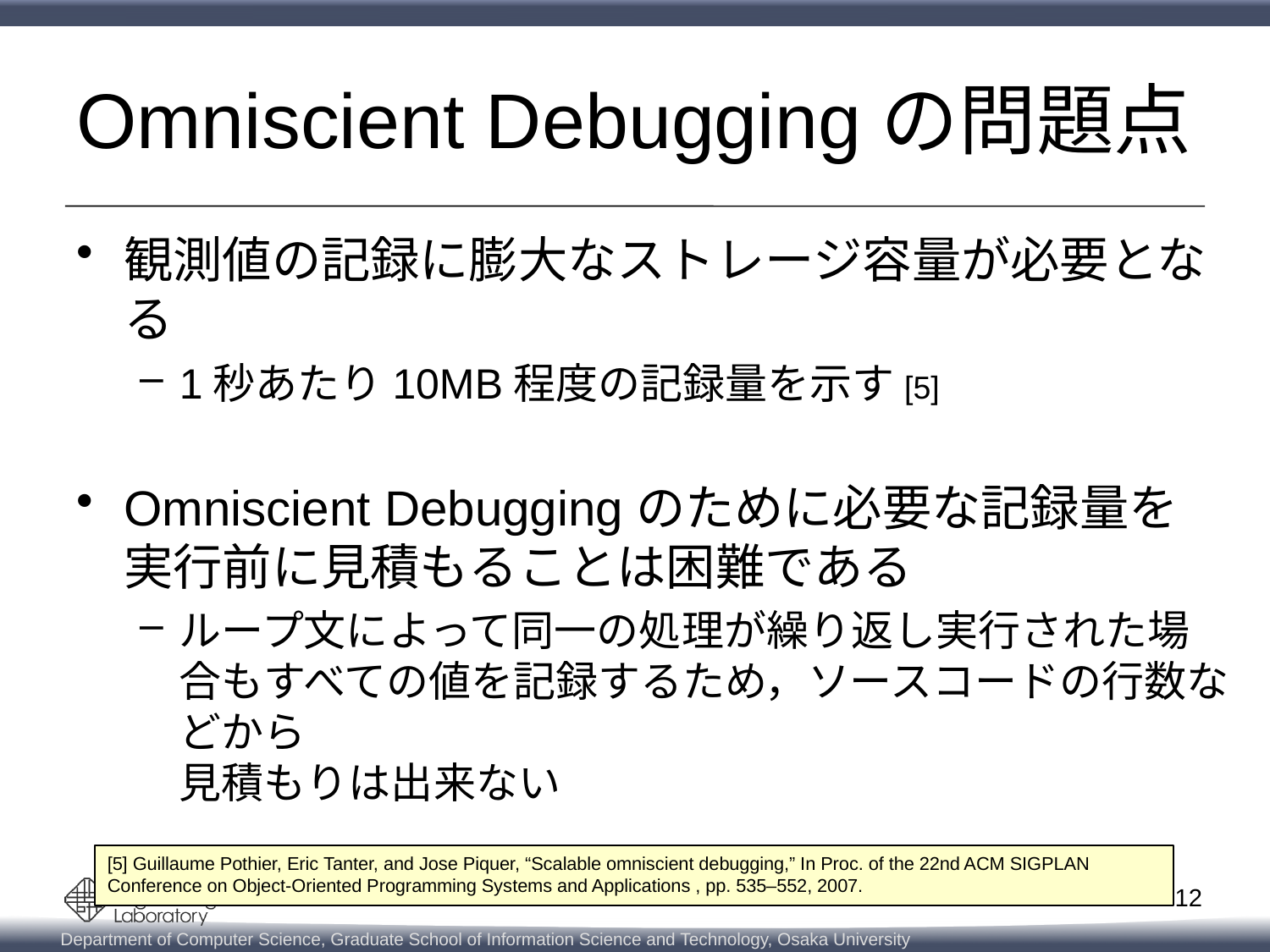

# Omniscient Debuggingの問題点
観測値の記録に膨大なストレージ容量が必要となる
1秒あたり10MB程度の記録量を示す[5]
Omniscient Debuggingのために必要な記録量を
実行前に見積もることは困難である
ループ文によって同一の処理が繰り返し実行された場合もすべての値を記録するため，ソースコードの行数などから
見積もりは出来ない
[5] Guillaume Pothier, Eric Tanter, and Jose Piquer, “Scalable omniscient debugging,” In Proc. of the 22nd ACM SIGPLAN Conference on Object-Oriented Programming Systems and Applications , pp. 535–552, 2007.

12